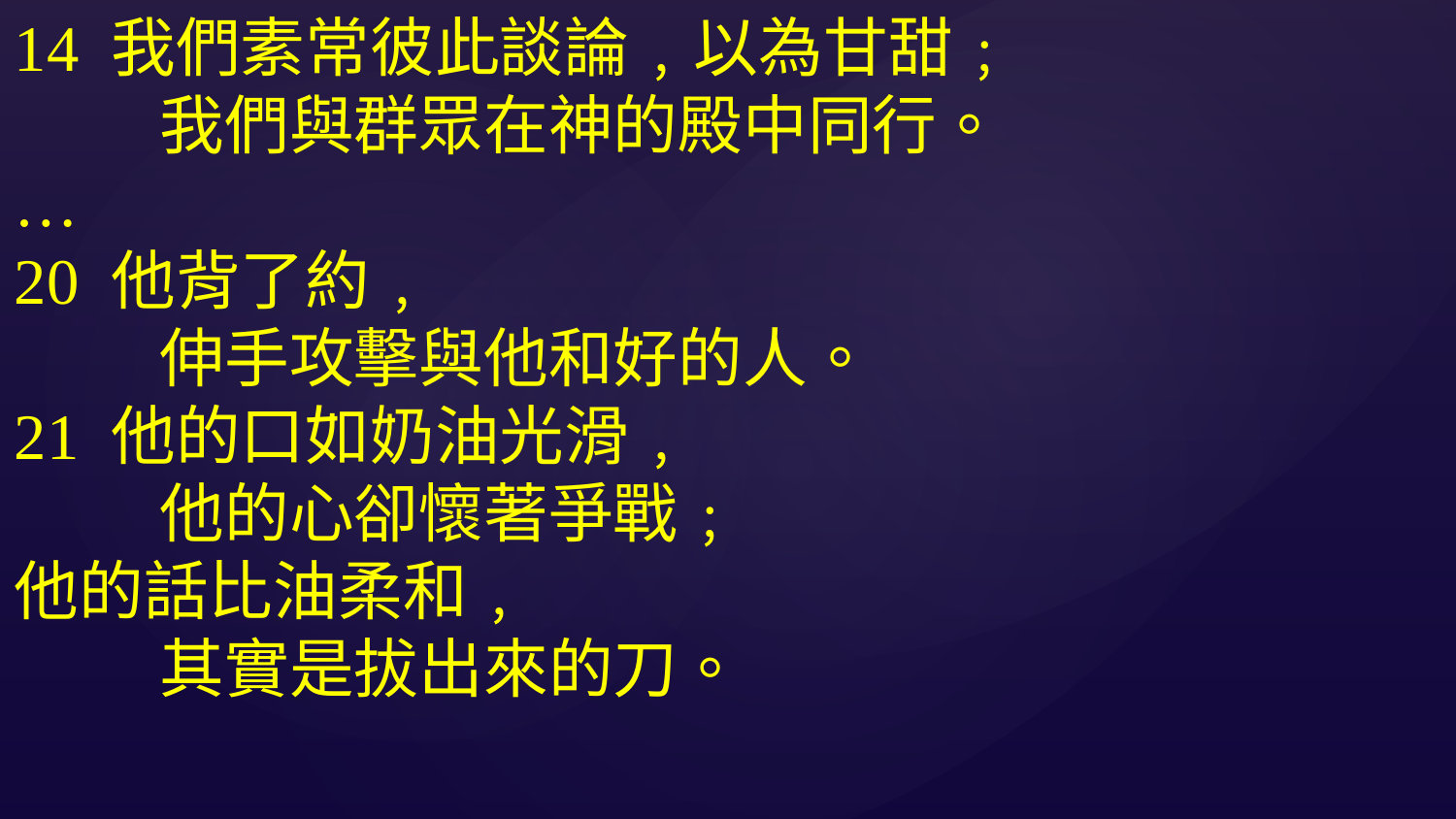

14 我們素常彼此談論﹐以為甘甜﹔
	我們與群眾在神的殿中同行。
…
20 他背了約﹐
	伸手攻擊與他和好的人。
21 他的口如奶油光滑﹐
	他的心卻懷著爭戰﹔
他的話比油柔和﹐
	其實是拔出來的刀。